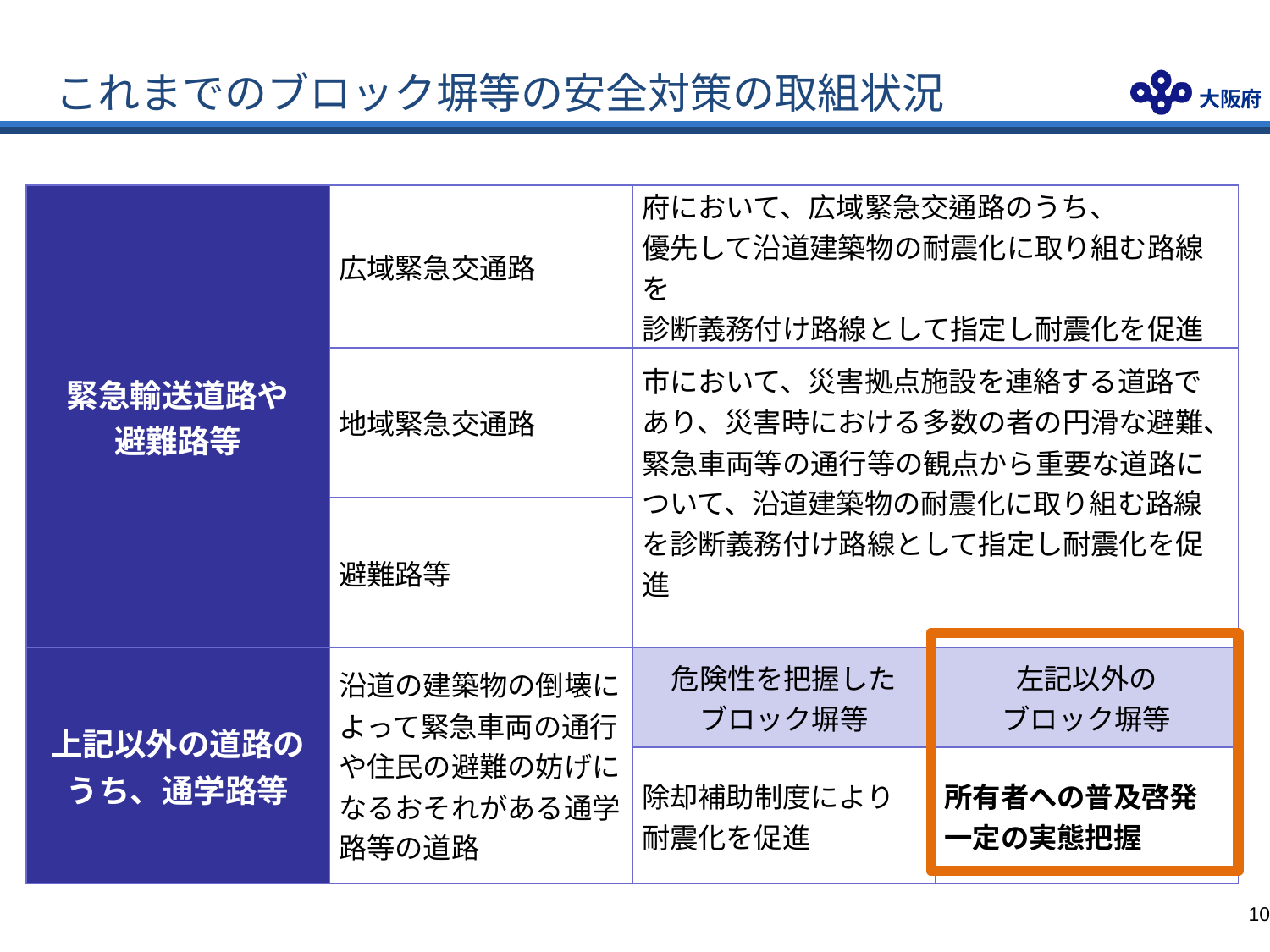

これまでのブロック塀等の安全対策の取組状況
| 緊急輸送道路や 避難路等 | 広域緊急交通路 | 府において、広域緊急交通路のうち、 優先して沿道建築物の耐震化に取り組む路線を 診断義務付け路線として指定し耐震化を促進 |  |
| --- | --- | --- | --- |
|  | 地域緊急交通路 | 市において、災害拠点施設を連絡する道路であり、災害時における多数の者の円滑な避難、緊急車両等の通行等の観点から重要な道路について、沿道建築物の耐震化に取り組む路線を診断義務付け路線として指定し耐震化を促進 |  |
|  | 避難路等 |  |  |
| 上記以外の道路の うち、通学路等 | 沿道の建築物の倒壊によって緊急車両の通行や住民の避難の妨げになるおそれがある通学路等の道路 | 危険性を把握した ブロック塀等 | 左記以外の ブロック塀等 |
|  |  | 除却補助制度により 耐震化を促進 | 所有者への普及啓発 一定の実態把握 |

10